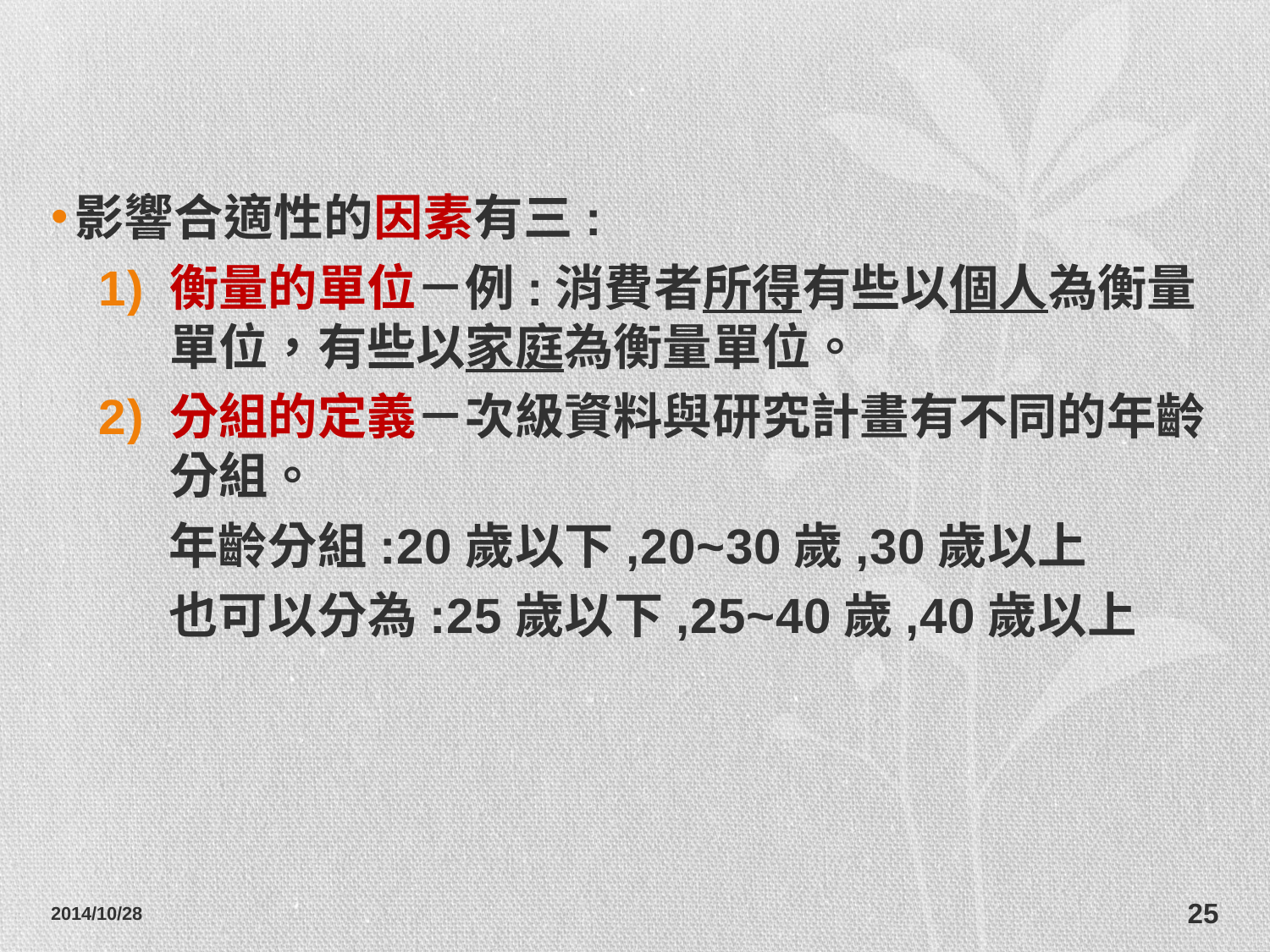

#
影響合適性的因素有三:
衡量的單位－例:消費者所得有些以個人為衡量單位，有些以家庭為衡量單位。
分組的定義－次級資料與研究計畫有不同的年齡分組。
         年齡分組:20歲以下,20~30歲,30歲以上
         也可以分為:25歲以下,25~40歲,40歲以上
2014/10/28
25